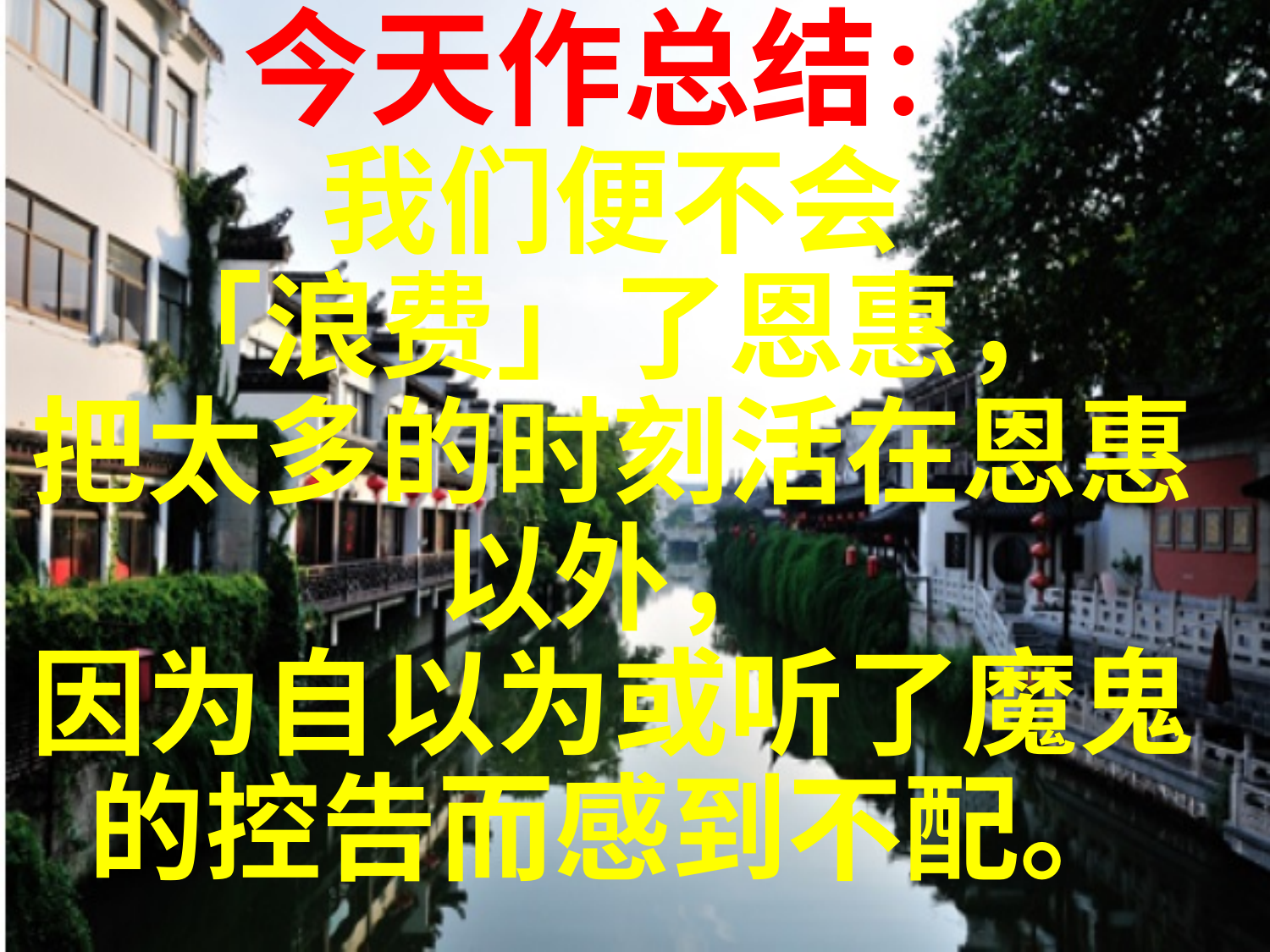

今天作总结：
我们便不会
「浪费」了恩惠，
把太多的时刻活在恩惠以外，
因为自以为或听了魔鬼的控告而感到不配。